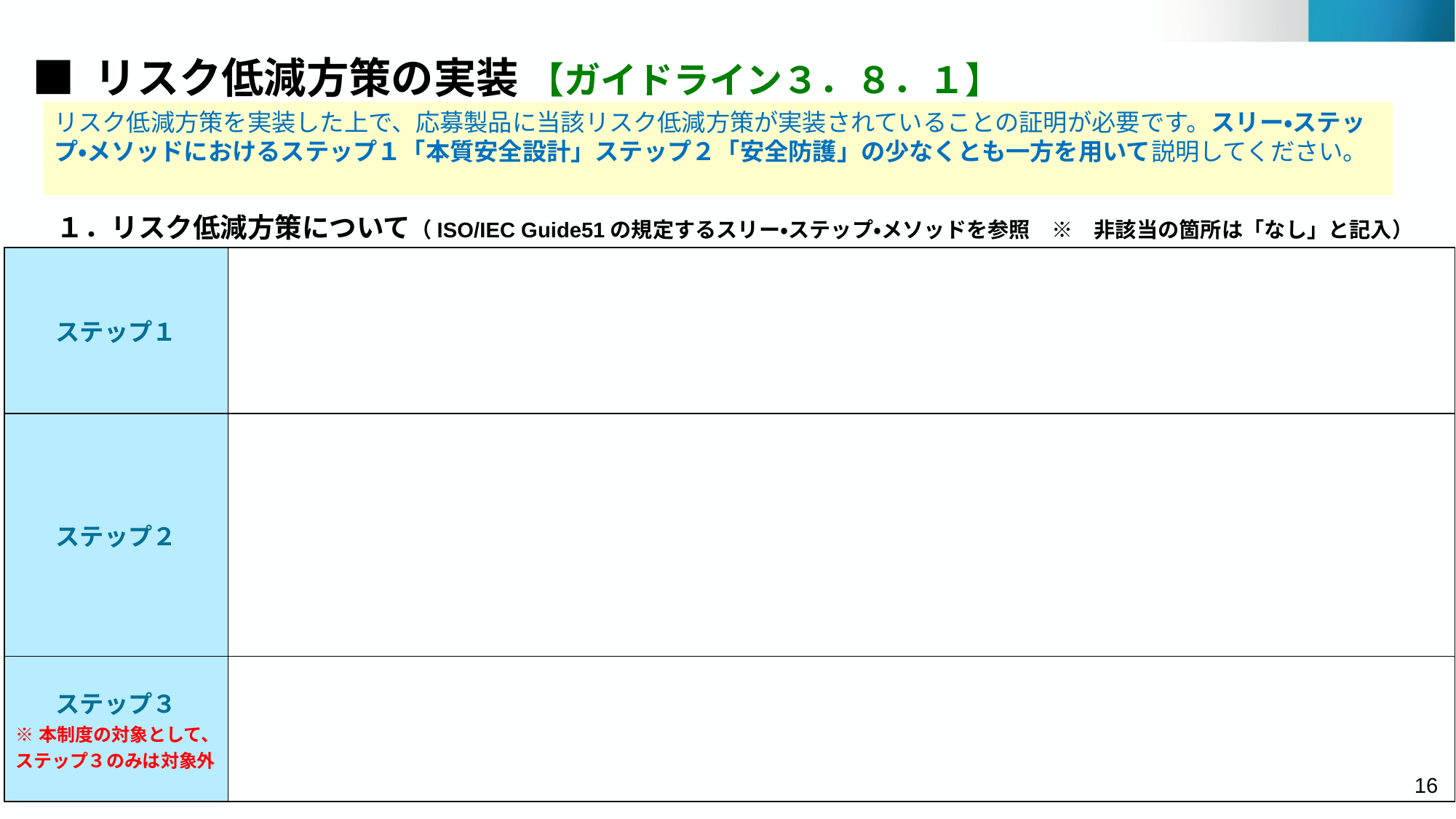

■ リスク低減方策の実装 【ガイドライン３．８．１】
リスク低減方策を実装した上で、応募製品に当該リスク低減方策が実装されていることの証明が必要です。スリー・ステップ・メソッドにおけるステップ１「本質安全設計」ステップ２「安全防護」の少なくとも一方を用いて説明してください。
１．リスク低減方策について（ISO/IEC Guide51の規定するスリー・ステップ・メソッドを参照　※　非該当の箇所は「なし」と記入）
| ステップ１ |  |
| --- | --- |
| ステップ２ |  |
| ステップ３ ※本制度の対象として、 ステップ３のみは対象外 |  |

16